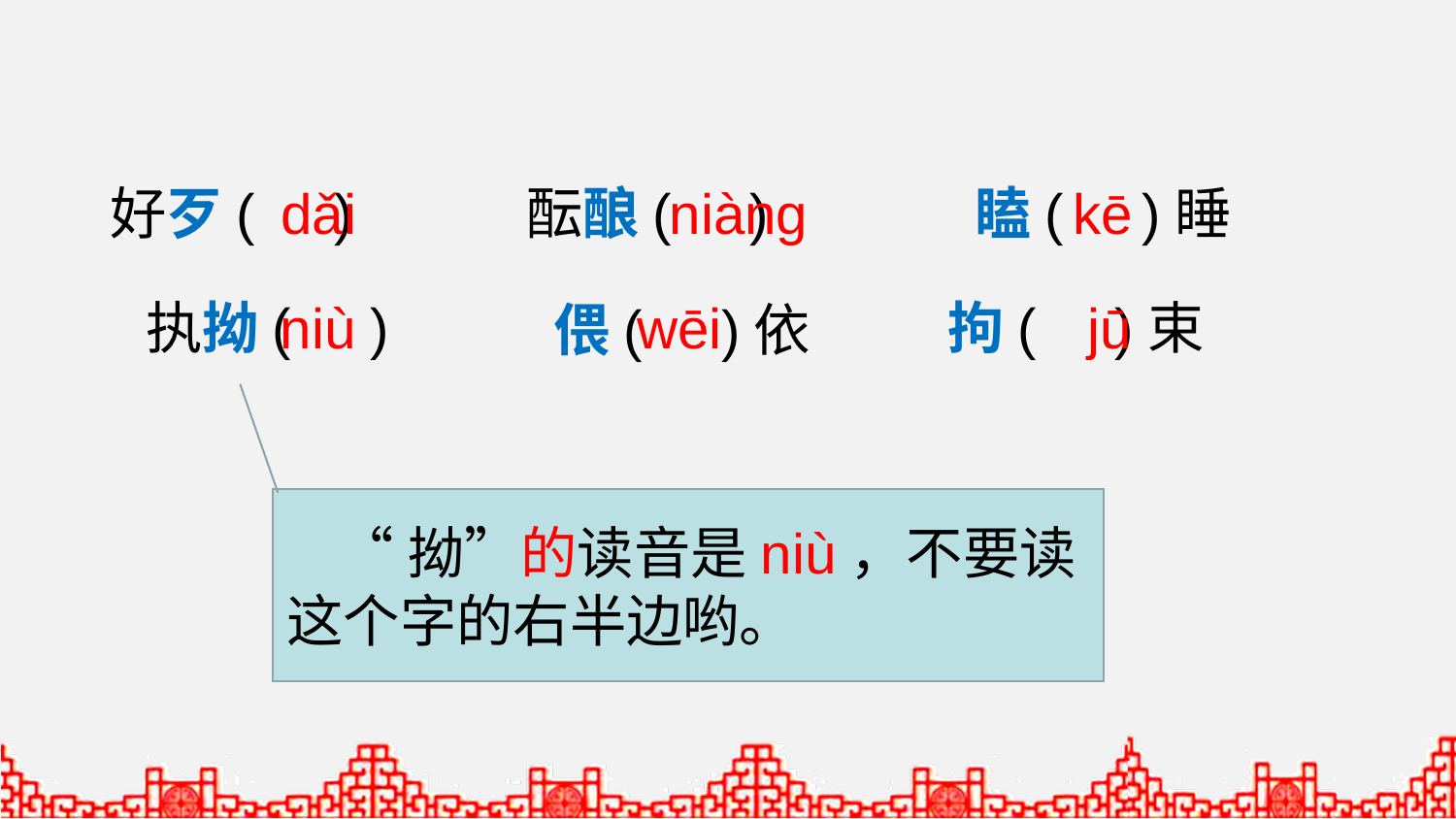

好歹(     )
dǎi
酝酿(     )
niàng
瞌(     )睡
kē
执拗(     )
niù
wēi
拘(     )束
jū
偎(     )依
    “拗”的读音是niù，不要读这个字的右半边哟。